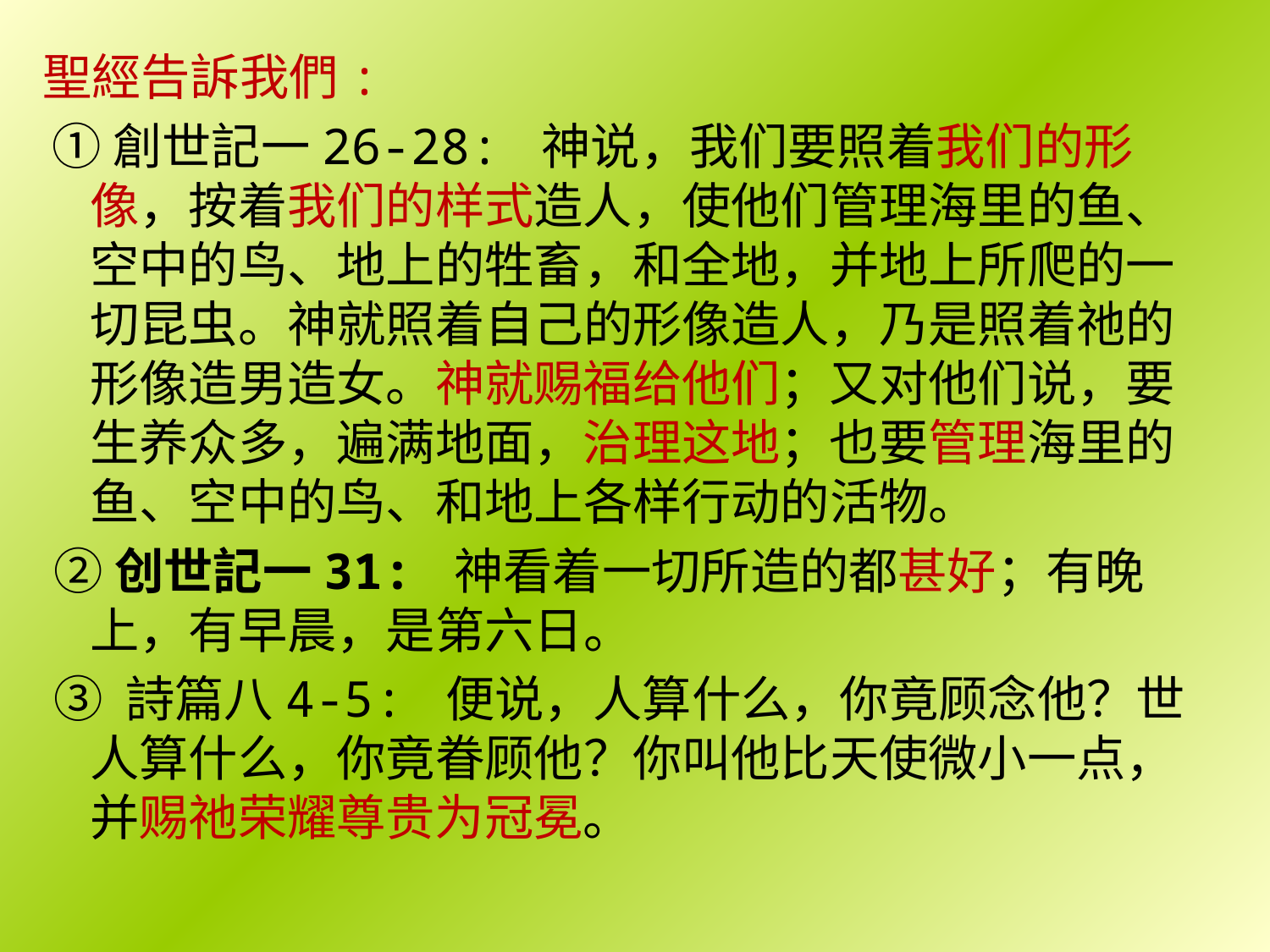

聖經告訴我們:
 ①創世記一26-28: 神说，我们要照着我们的形像，按着我们的样式造人，使他们管理海里的鱼、空中的鸟、地上的牲畜，和全地，并地上所爬的一切昆虫。神就照着自己的形像造人，乃是照着祂的形像造男造女。神就赐福给他们；又对他们说，要生养众多，遍满地面，治理这地；也要管理海里的鱼、空中的鸟、和地上各样行动的活物。
 ②创世記一31: 神看着一切所造的都甚好；有晚上，有早晨，是第六日。
 ③ 詩篇八4-5: 便说，人算什么，你竟顾念他？世人算什么，你竟眷顾他？你叫他比天使微小一点，并赐祂荣耀尊贵为冠冕。